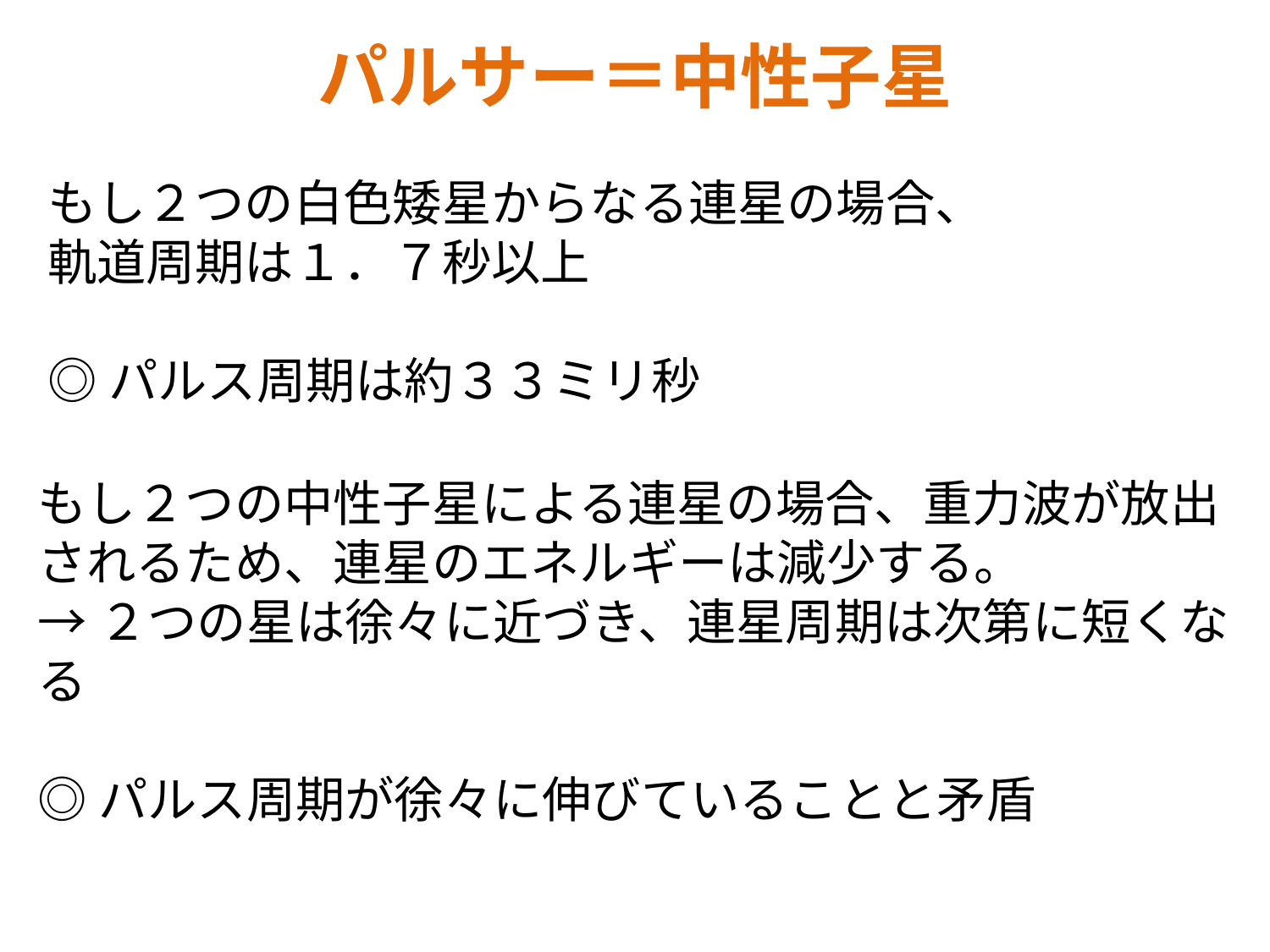

パルサー＝中性子星
もし２つの白色矮星からなる連星の場合、
軌道周期は１．７秒以上

◎パルス周期は約３３ミリ秒

もし２つの中性子星による連星の場合、重力波が放出されるため、連星のエネルギーは減少する。
→２つの星は徐々に近づき、連星周期は次第に短くなる

◎パルス周期が徐々に伸びていることと矛盾